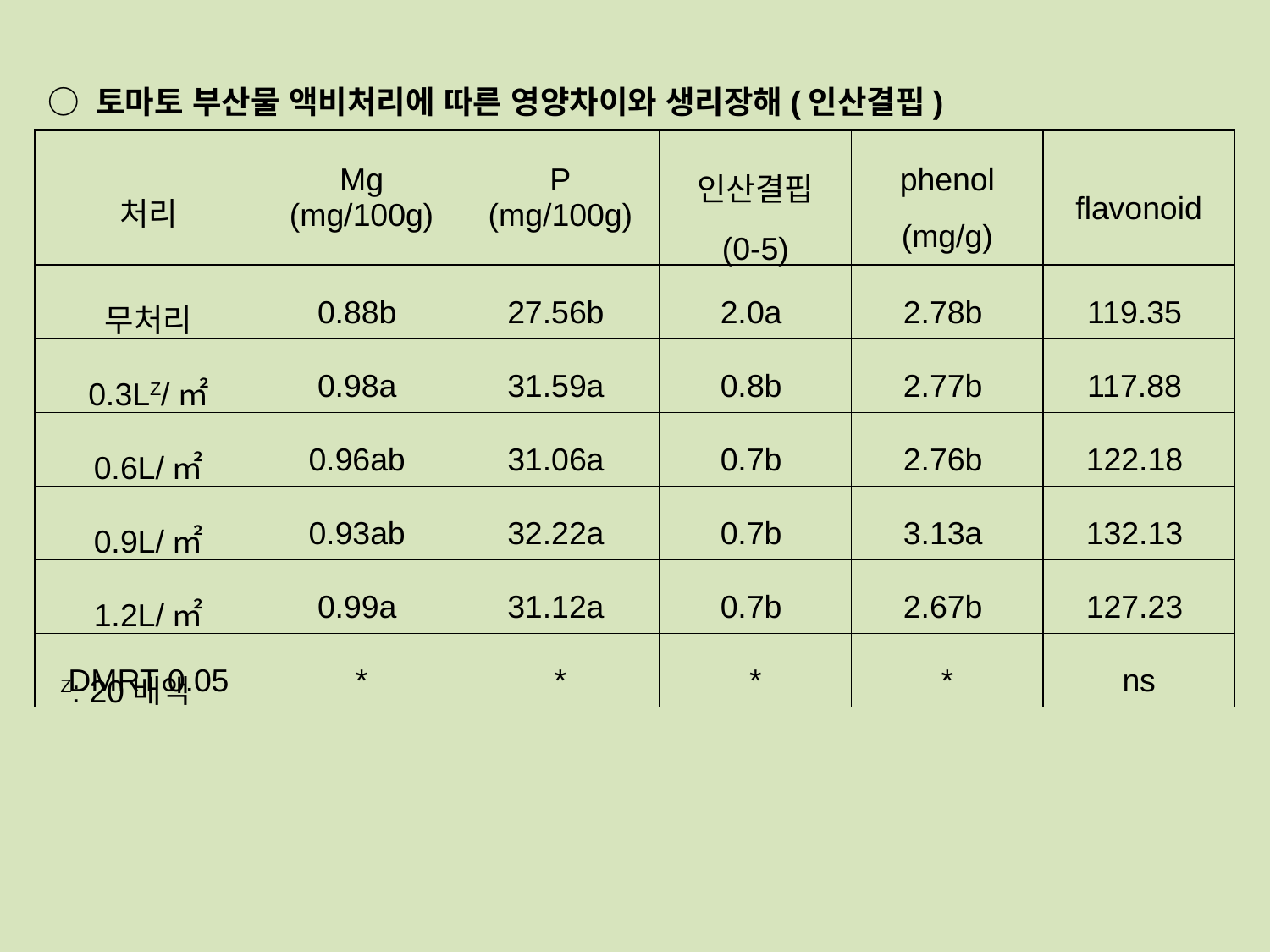

○ 토마토 부산물 액비처리에 따른 영양차이와 생리장해(인산결핍)
| 처리 | Mg (mg/100g) | P (mg/100g) | 인산결핍 (0-5) | phenol (mg/g) | flavonoid |
| --- | --- | --- | --- | --- | --- |
| 무처리 | 0.88b | 27.56b | 2.0a | 2.78b | 119.35 |
| 0.3LZ/㎡ | 0.98a | 31.59a | 0.8b | 2.77b | 117.88 |
| 0.6L/㎡ | 0.96ab | 31.06a | 0.7b | 2.76b | 122.18 |
| 0.9L/㎡ | 0.93ab | 32.22a | 0.7b | 3.13a | 132.13 |
| 1.2L/㎡ | 0.99a | 31.12a | 0.7b | 2.67b | 127.23 |
| DMRT 0.05 | \* | \* | \* | \* | ns |
Z: 20배액